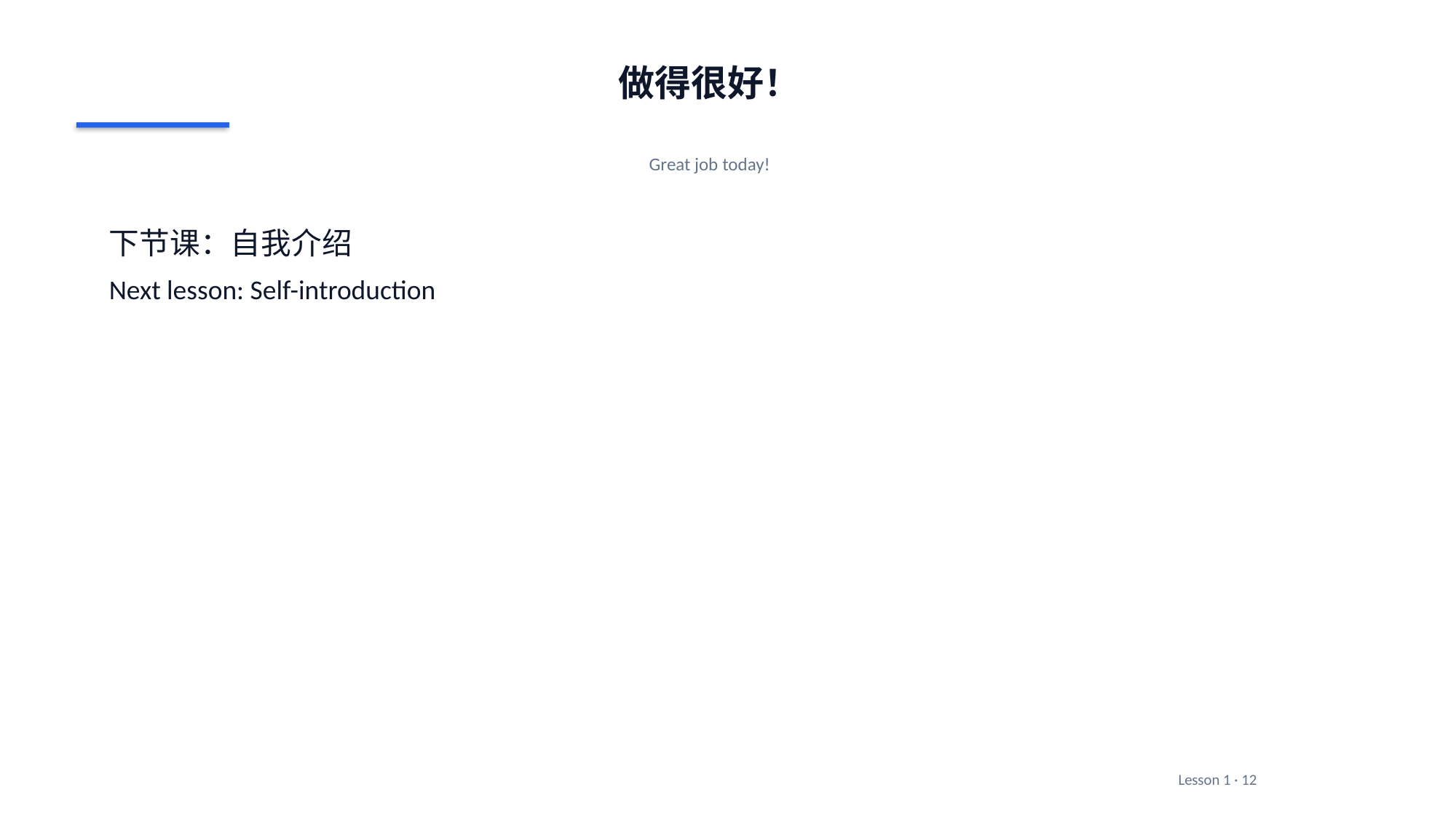

做得很好！

Great job today!
下节课：自我介绍
Next lesson: Self-introduction
Lesson 1 · 12